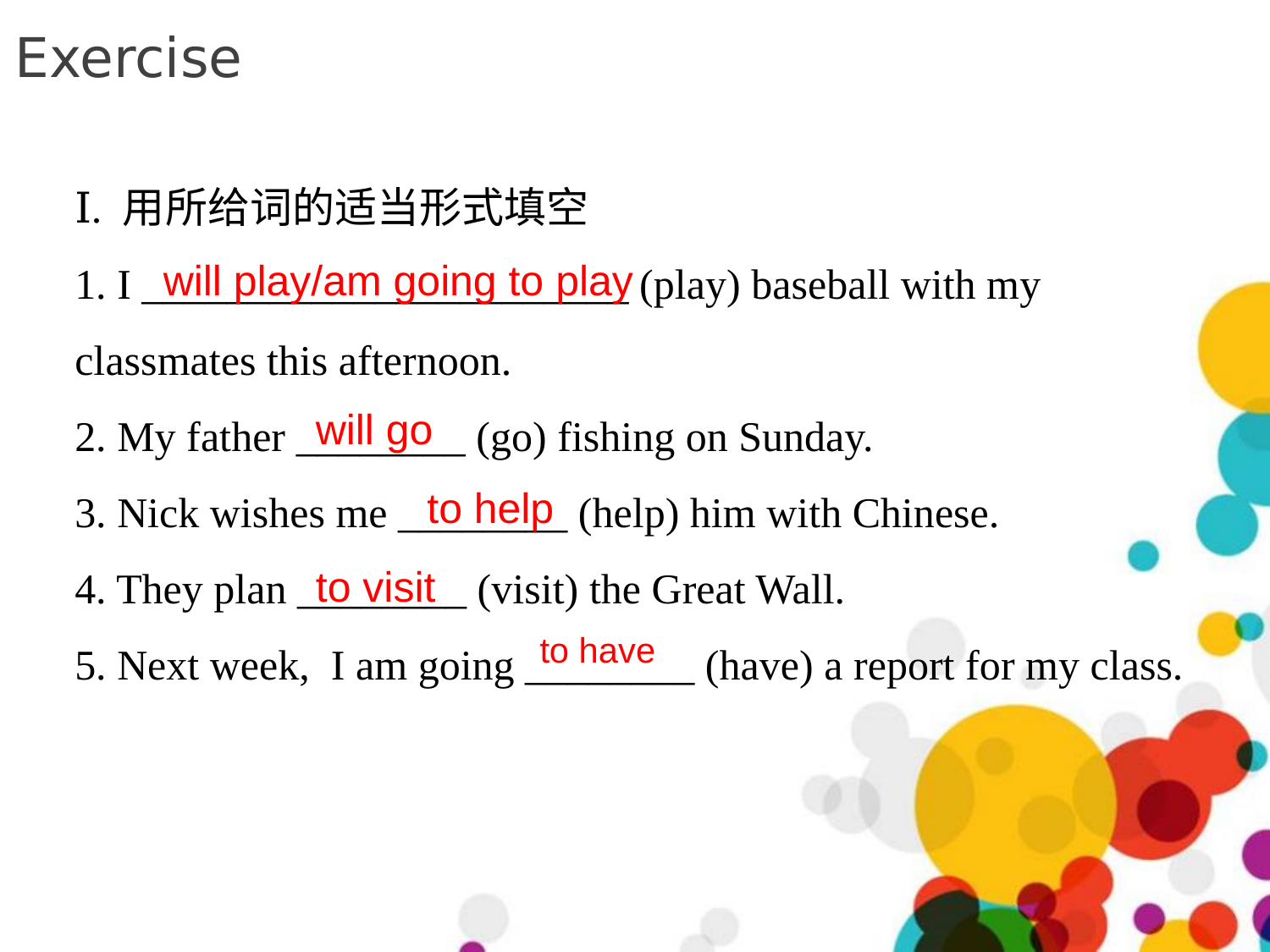

Exercise
Ⅰ. 用所给词的适当形式填空
1. I _______________________ (play) baseball with my classmates this afternoon.
2. My father ________ (go) fishing on Sunday.
3. Nick wishes me ________ (help) him with Chinese.
4. They plan ________ (visit) the Great Wall.
5. Next week,  I am going ________ (have) a report for my class.
will play/am going to play
will go
to help
to visit
to have